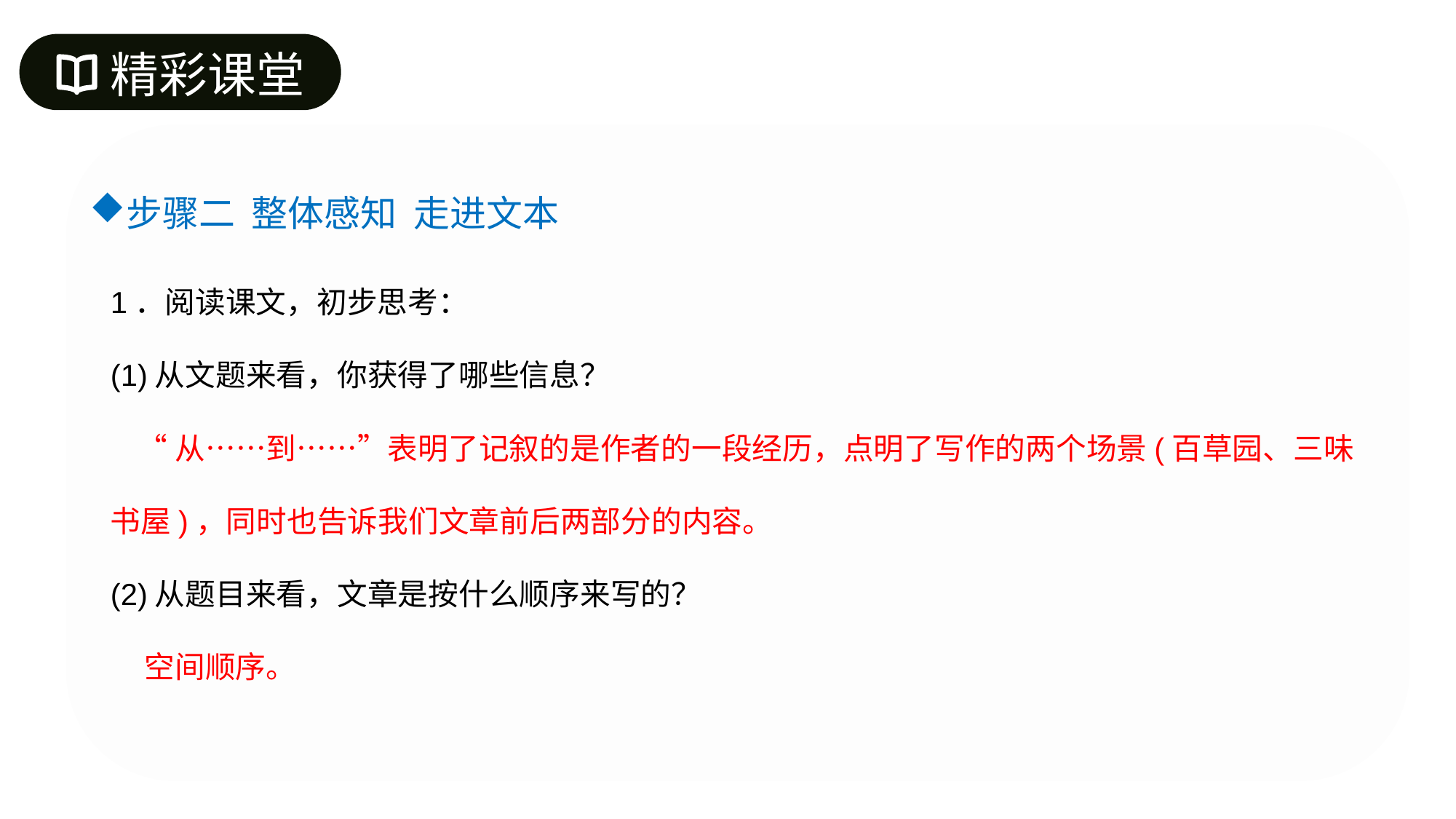

精彩课堂

步骤二  整体感知  走进文本
1．阅读课文，初步思考：
(1)从文题来看，你获得了哪些信息？
    “从……到……”表明了记叙的是作者的一段经历，点明了写作的两个场景(百草园、三味书屋)，同时也告诉我们文章前后两部分的内容。
(2)从题目来看，文章是按什么顺序来写的？
    空间顺序。